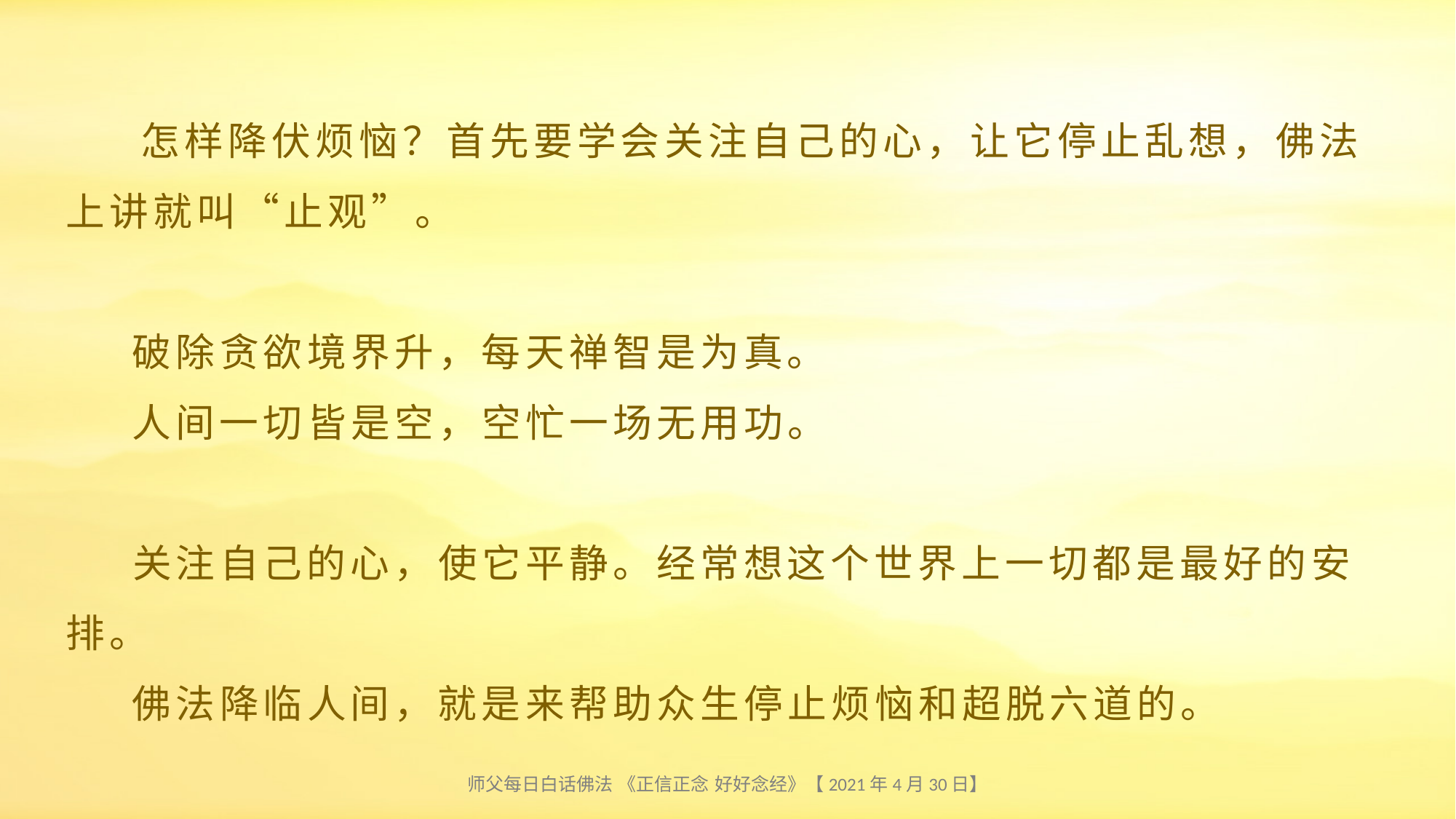

# 怎样降伏烦恼？首先要学会关注自己的心，让它停止乱想，佛法上讲就叫“止观”。 破除贪欲境界升，每天禅智是为真。 人间一切皆是空，空忙一场无用功。   关注自己的心，使它平静。经常想这个世界上一切都是最好的安排。 佛法降临人间，就是来帮助众生停止烦恼和超脱六道的。
师父每日白话佛法 《正信正念 好好念经》【2021年4月30日】